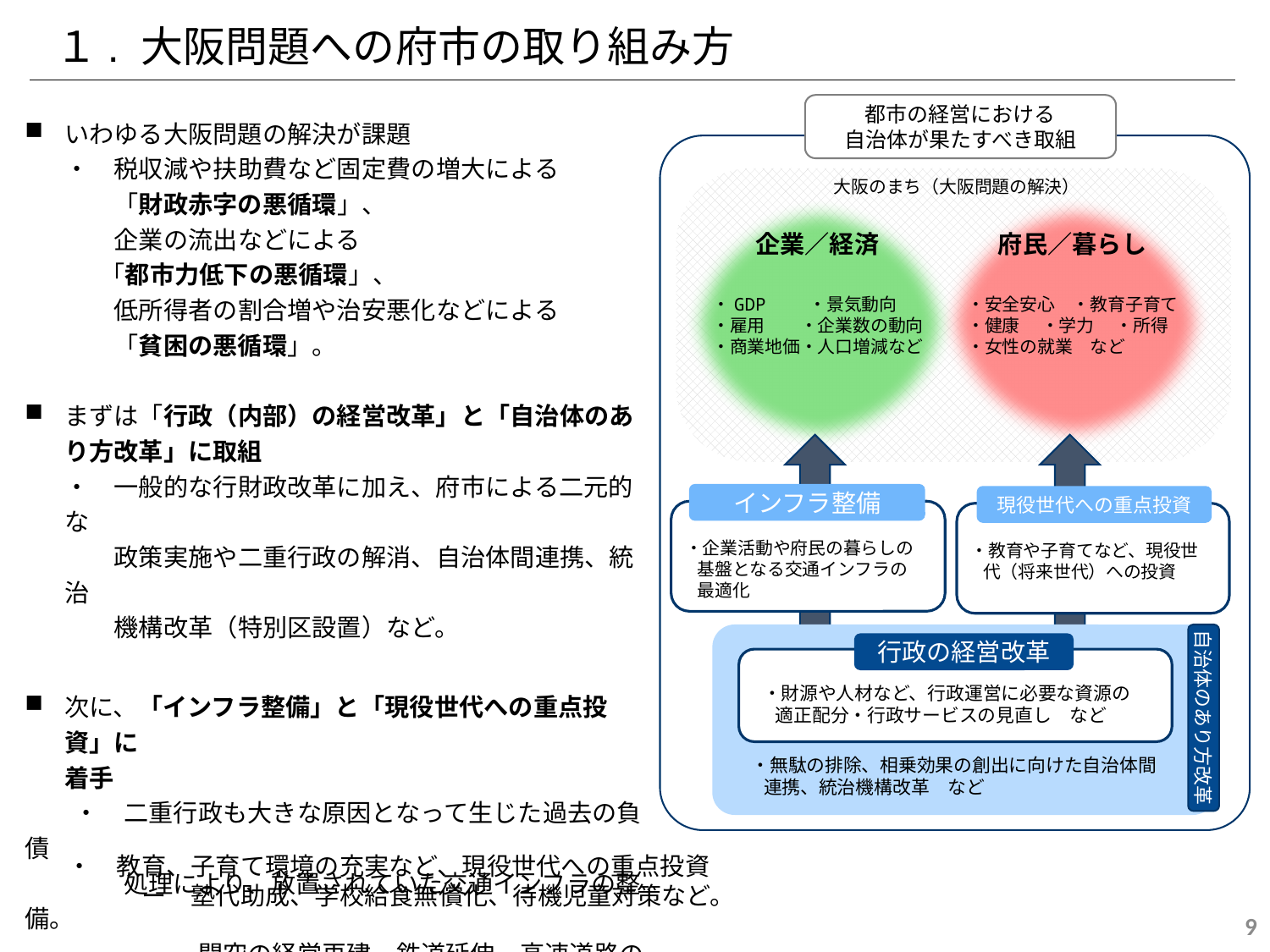

１. 大阪問題への府市の取り組み方
都市の経営における
自治体が果たすべき取組

大阪のまち（大阪問題の解決）

企業／経済
府民／暮らし
・GDP　　 ・景気動向
・雇用　　・企業数の動向
・商業地価・人口増減など
・安全安心　・教育子育て
・健康 　・学力　 ・所得
・女性の就業　など

インフラ整備

・企業活動や府民の暮らしの
  基盤となる交通インフラの
  最適化
現役世代への重点投資

・教育や子育てなど、現役世
  代（将来世代）への投資

自治体のあり方改革
行政の経営改革

・財源や人材など、行政運営に必要な資源の
  適正配分・行政サービスの見直し　など
・無駄の排除、相乗効果の創出に向けた自治体間
  連携、統治機構改革　など
いわゆる大阪問題の解決が課題
・　税収減や扶助費など固定費の増大による
　　「財政赤字の悪循環」、
　　企業の流出などによる
 　 「都市力低下の悪循環」、
　　低所得者の割合増や治安悪化などによる
　　「貧困の悪循環」。

まずは「行政（内部）の経営改革」と「自治体のあり方改革」に取組
・　一般的な行財政改革に加え、府市による二元的な
　　政策実施や二重行政の解消、自治体間連携、統治
　　機構改革（特別区設置）など。

次に、「インフラ整備」と「現役世代への重点投資」に
着手
　　・　二重行政も大きな原因となって生じた過去の負債
　　　　処理により、放置されていた交通インフラの整備。
　　　　　ー　関空の経営再建、鉄道延伸、高速道路の未開
　　　　　　　 通区間（ミッシングリンク）の整備など。

　・　教育、子育て環境の充実など、現役世代への重点投資
　　　　ー　塾代助成、学校給食無償化、待機児童対策など。
9